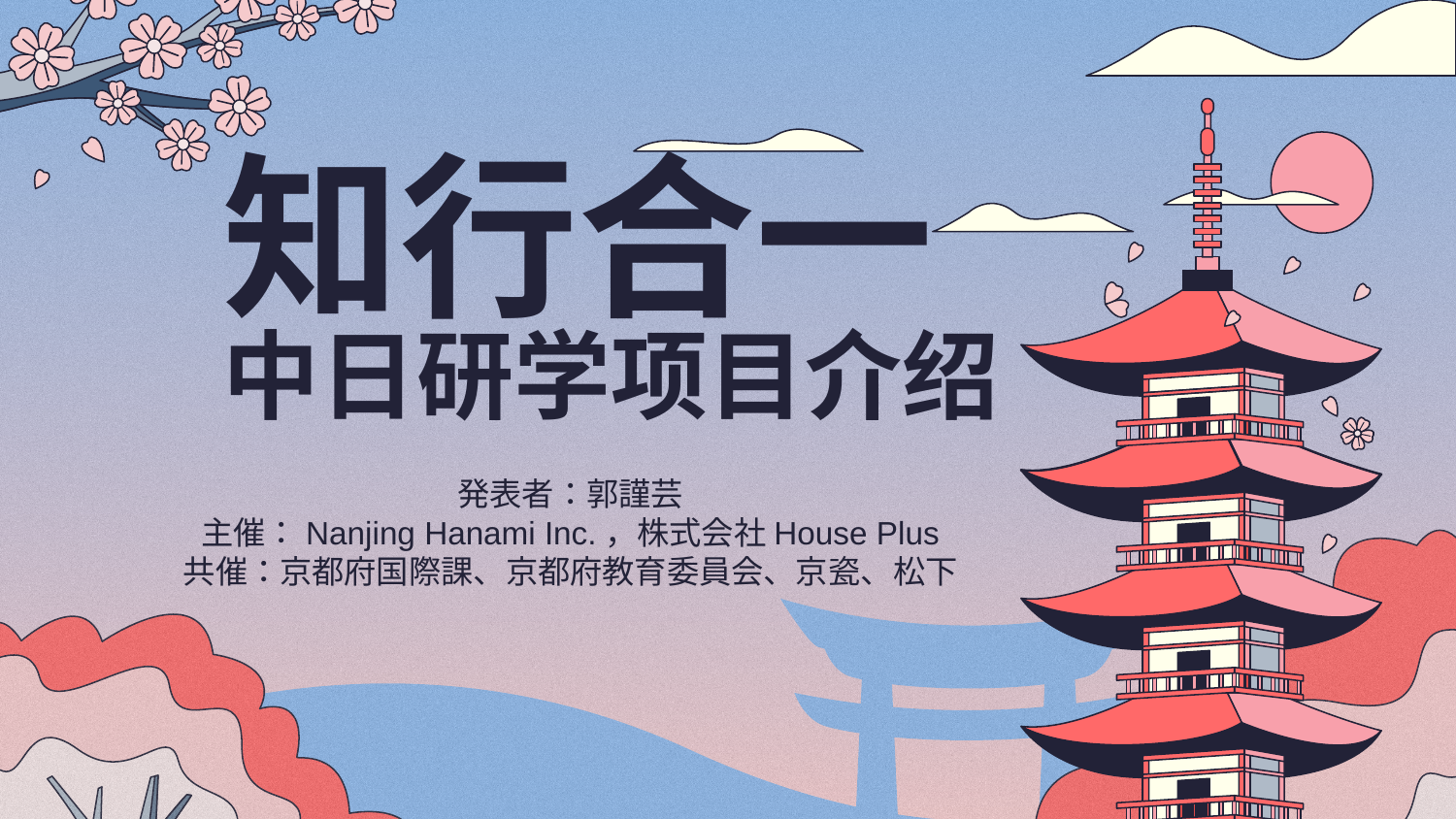

# 知行合一 中日研学项目介绍

発表者：郭謹芸
主催：Nanjing Hanami Inc.，株式会社House Plus
共催：京都府国際課、京都府教育委員会、京瓷、松下